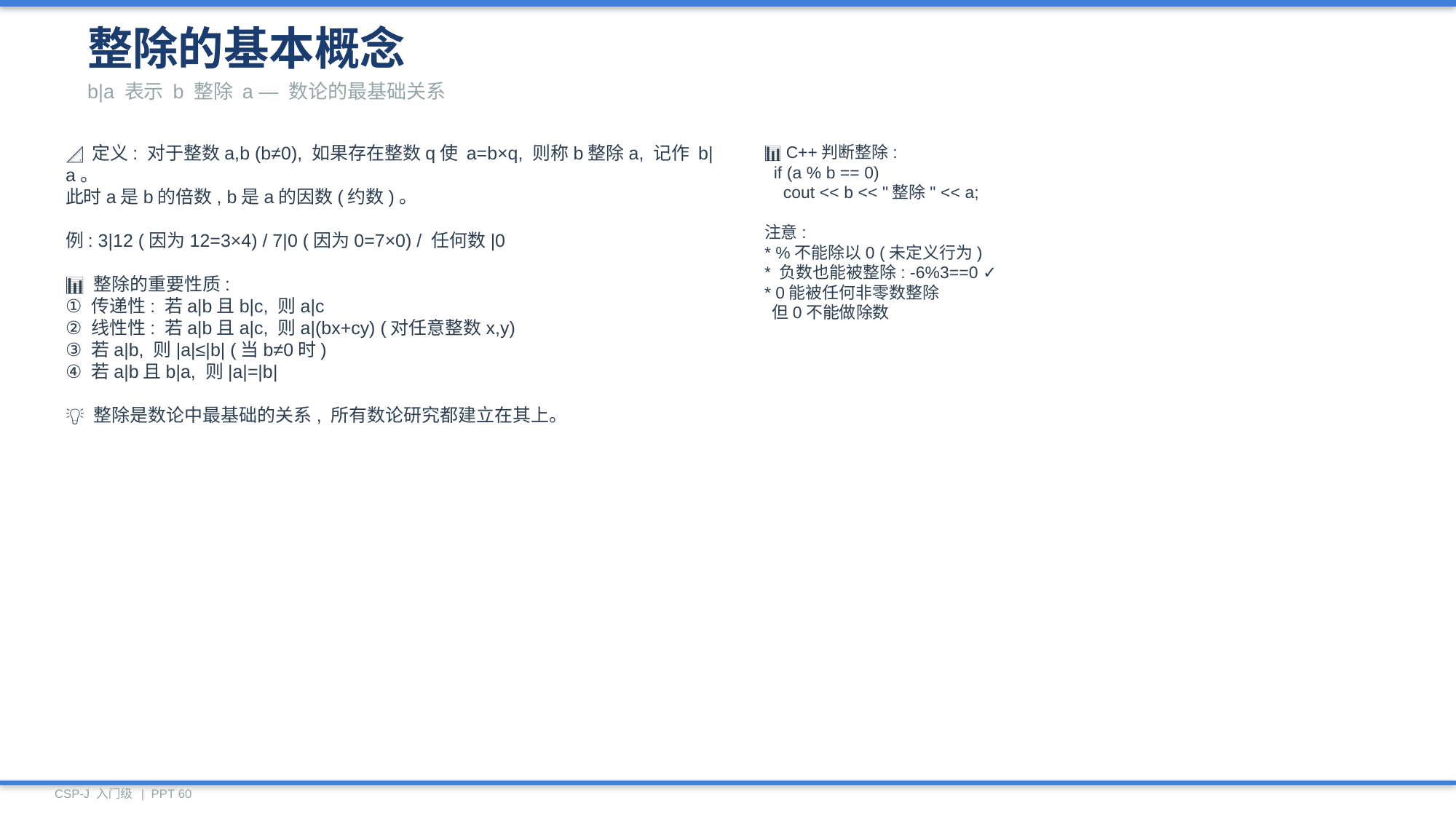

整除的基本概念
b|a 表示 b 整除 a — 数论的最基础关系
📐 定义: 对于整数a,b (b≠0), 如果存在整数q使 a=b×q, 则称b整除a, 记作 b|a。
此时a是b的倍数, b是a的因数(约数)。
例: 3|12 (因为12=3×4) / 7|0 (因为0=7×0) / 任何数|0
📊 整除的重要性质:
① 传递性: 若a|b且b|c, 则a|c
② 线性性: 若a|b且a|c, 则a|(bx+cy) (对任意整数x,y)
③ 若a|b, 则|a|≤|b| (当b≠0时)
④ 若a|b且b|a, 则|a|=|b|
💡 整除是数论中最基础的关系, 所有数论研究都建立在其上。
📊 C++判断整除:
  if (a % b == 0)
    cout << b << "整除" << a;
注意:
* %不能除以0 (未定义行为)
* 负数也能被整除: -6%3==0 ✓
* 0能被任何非零数整除
  但0不能做除数

CSP-J 入门级  |  PPT 60